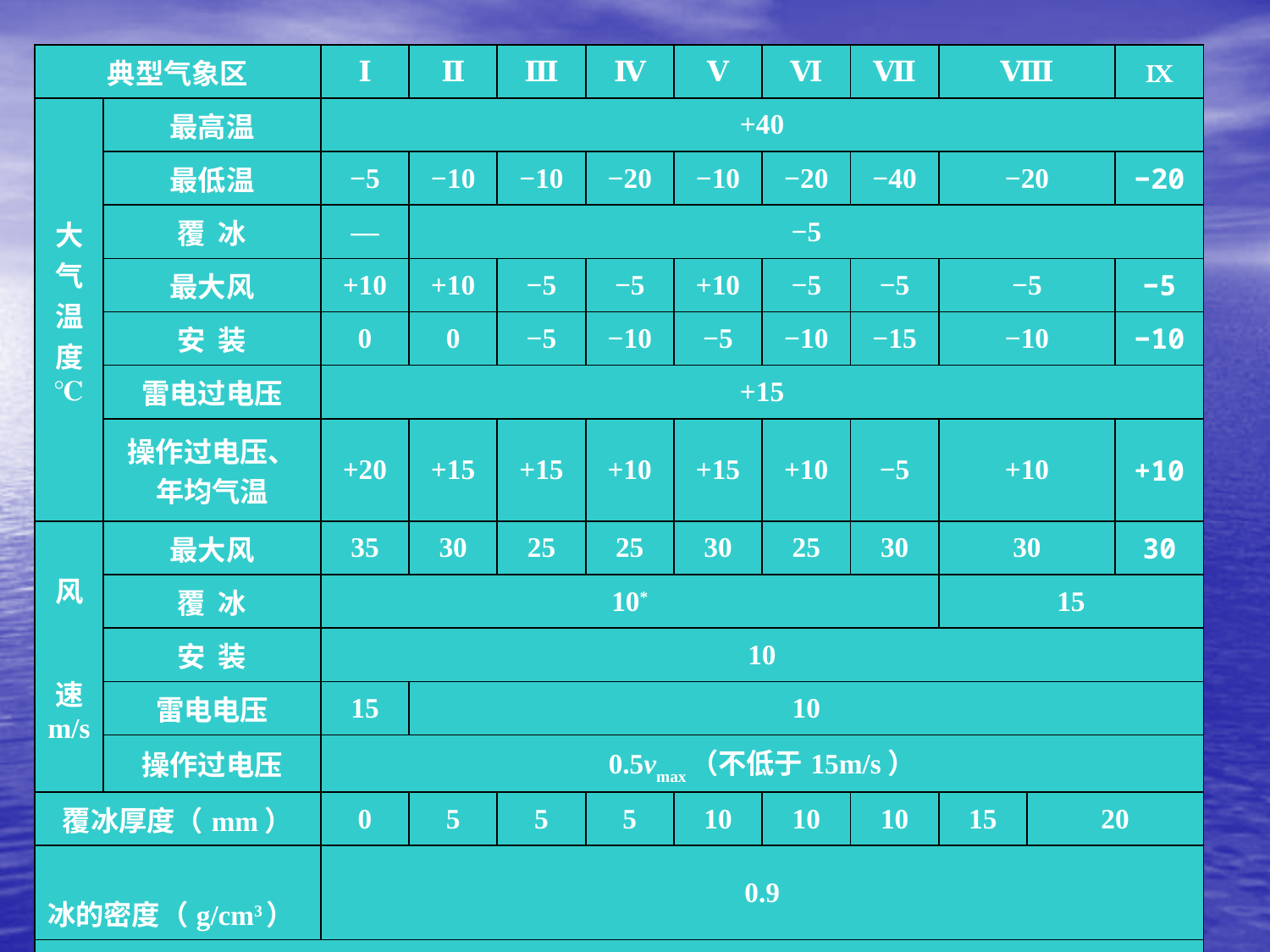

| 典型气象区 |  | Ⅰ | Ⅱ | Ⅲ | Ⅳ | Ⅴ | Ⅵ | Ⅶ | Ⅷ |  | Ⅸ |
| --- | --- | --- | --- | --- | --- | --- | --- | --- | --- | --- | --- |
| 大 气 温 度 ℃ | 最高温 | +40 |  |  |  |  |  |  |  |  |  |
|  | 最低温 | −5 | −10 | −10 | −20 | −10 | −20 | −40 | −20 |  | −20 |
|  | 覆 冰 | — | −5 |  |  |  |  |  |  |  |  |
|  | 最大风 | +10 | +10 | −5 | −5 | +10 | −5 | −5 | −5 |  | −5 |
|  | 安 装 | 0 | 0 | −5 | −10 | −5 | −10 | −15 | −10 |  | −10 |
|  | 雷电过电压 | +15 |  |  |  |  |  |  |  |  |  |
|  | 操作过电压、年均气温 | +20 | +15 | +15 | +10 | +15 | +10 | −5 | +10 |  | +10 |
| 风 速 m/s | 最大风 | 35 | 30 | 25 | 25 | 30 | 25 | 30 | 30 |  | 30 |
|  | 覆 冰 | 10\* |  |  |  |  |  |  | 15 |  |  |
|  | 安 装 | 10 |  |  |  |  |  |  |  |  |  |
|  | 雷电电压 | 15 | 10 |  |  |  |  |  |  |  |  |
|  | 操作过电压 | 0.5vmax（不低于15m/s） |  |  |  |  |  |  |  |  |  |
| 覆冰厚度（mm） |  | 0 | 5 | 5 | 5 | 10 | 10 | 10 | 15 | 20 |  |
| 冰的密度（g/cm3） |  | 0.9 |  |  |  |  |  |  |  |  |  |
| \*一般情况下覆冰风速10m/s，当有可靠资料表明需加大风速时可取15m/s。 |  |  |  |  |  |  |  |  |  |  |  |